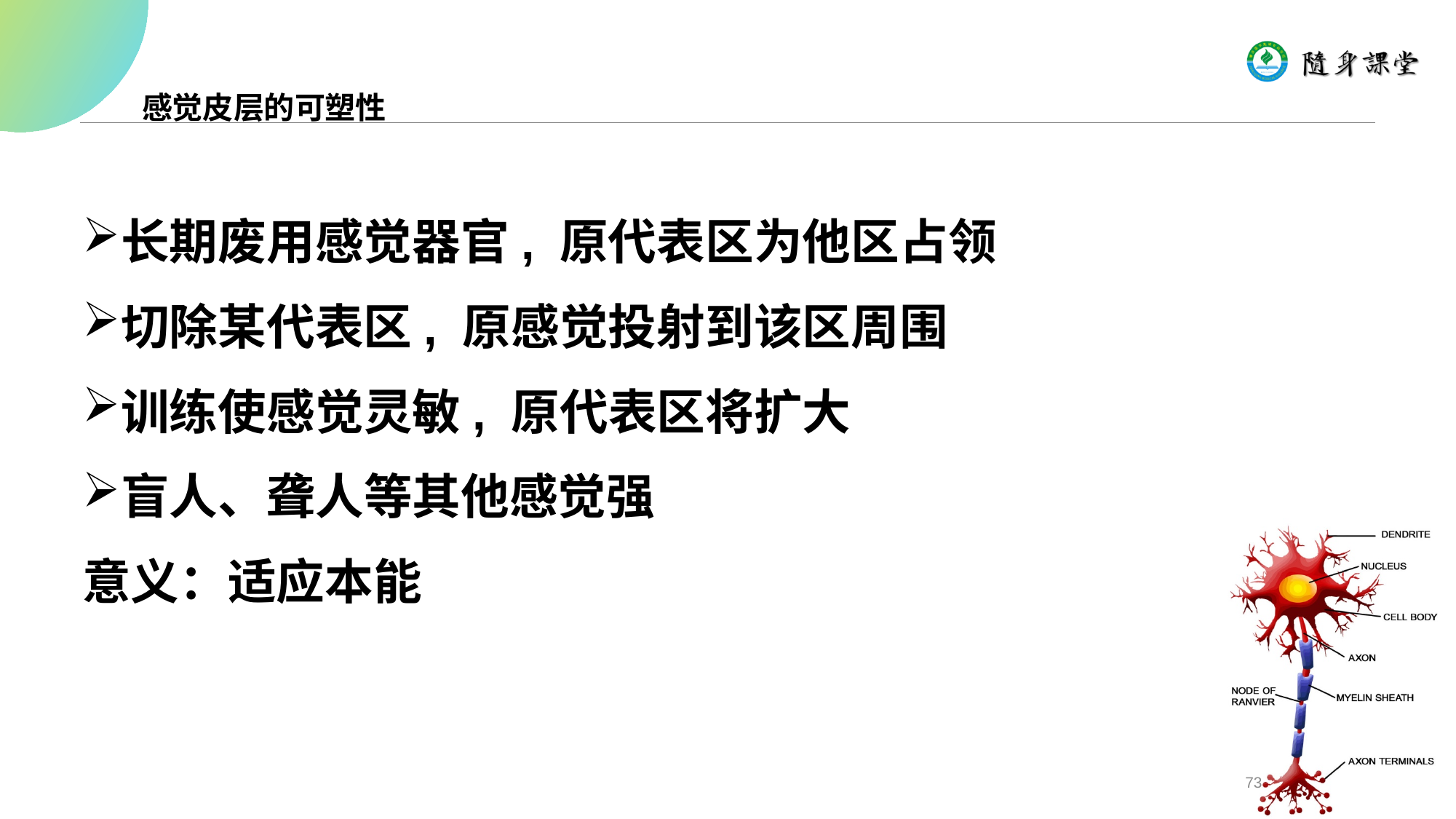

# 感觉皮层的可塑性
长期废用感觉器官, 原代表区为他区占领
切除某代表区, 原感觉投射到该区周围
训练使感觉灵敏, 原代表区将扩大
盲人、聋人等其他感觉强
意义：适应本能

73